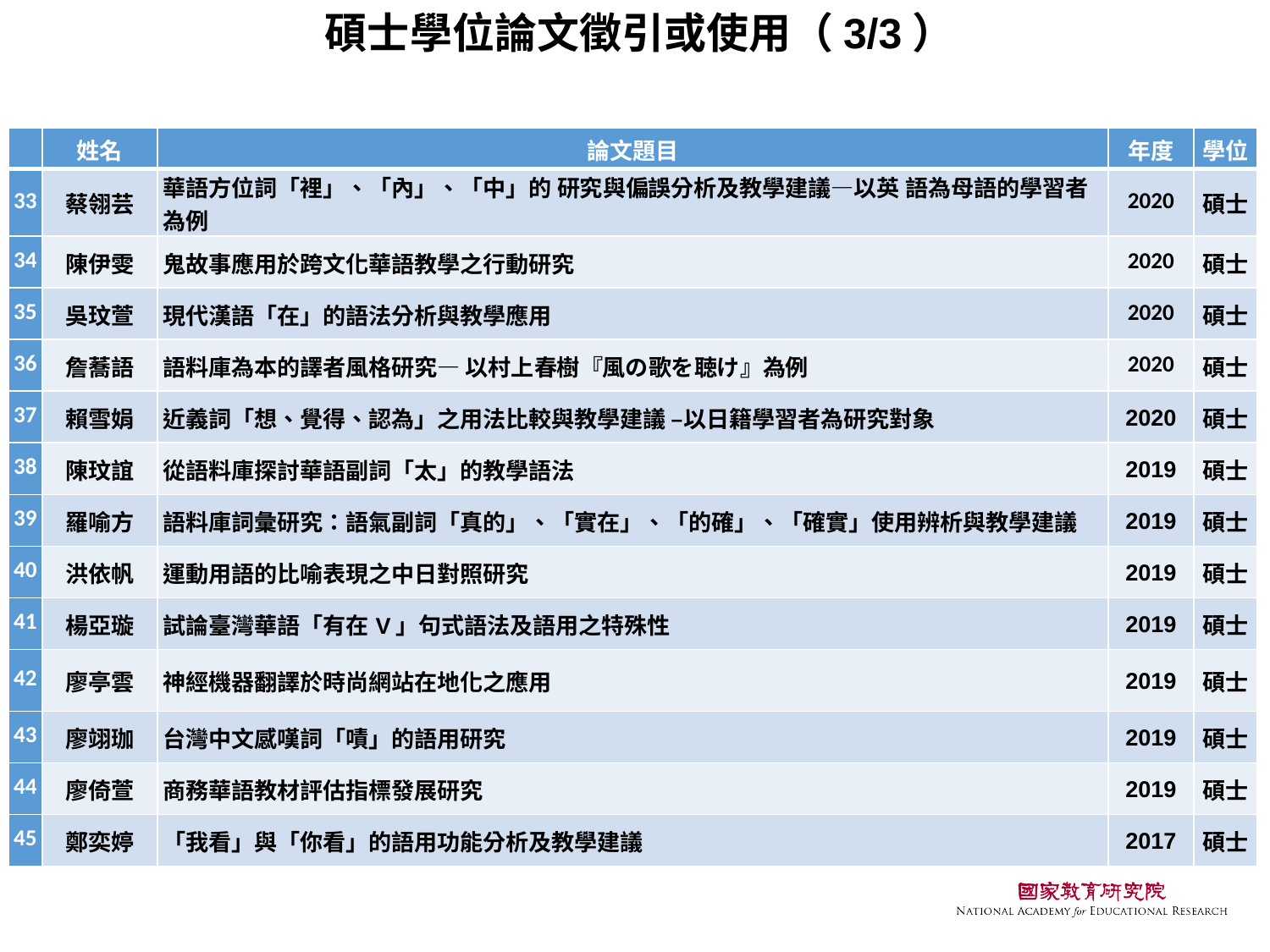

碩士學位論文徵引或使用（3/3）
|  | 姓名 | 論文題目 | 年度 | 學位 |
| --- | --- | --- | --- | --- |
| 33 | 蔡翎芸 | 華語方位詞「裡」、「內」、「中」的 研究與偏誤分析及教學建議—以英 語為母語的學習者為例 | 2020 | 碩士 |
| 34 | 陳伊雯 | 鬼故事應用於跨文化華語教學之行動研究 | 2020 | 碩士 |
| 35 | 吳玟萱 | 現代漢語「在」的語法分析與教學應用 | 2020 | 碩士 |
| 36 | 詹蕎語 | 語料庫為本的譯者風格研究— 以村上春樹『風の歌を聴け』為例 | 2020 | 碩士 |
| 37 | 賴雪娟 | 近義詞「想、覺得、認為」之用法比較與教學建議 –以日籍學習者為研究對象 | 2020 | 碩士 |
| 38 | 陳玟誼 | 從語料庫探討華語副詞「太」的教學語法 | 2019 | 碩士 |
| 39 | 羅喻方 | 語料庫詞彙研究：語氣副詞「真的」、「實在」、「的確」、「確實」使用辨析與教學建議 | 2019 | 碩士 |
| 40 | 洪依帆 | 運動用語的比喻表現之中日對照研究 | 2019 | 碩士 |
| 41 | 楊亞璇 | 試論臺灣華語「有在V」句式語法及語用之特殊性 | 2019 | 碩士 |
| 42 | 廖亭雲 | 神經機器翻譯於時尚網站在地化之應用 | 2019 | 碩士 |
| 43 | 廖翊珈 | 台灣中文感嘆詞「嘖」的語用研究 | 2019 | 碩士 |
| 44 | 廖倚萱 | 商務華語教材評估指標發展研究 | 2019 | 碩士 |
| 45 | 鄭奕婷 | 「我看」與「你看」的語用功能分析及教學建議 | 2017 | 碩士 |